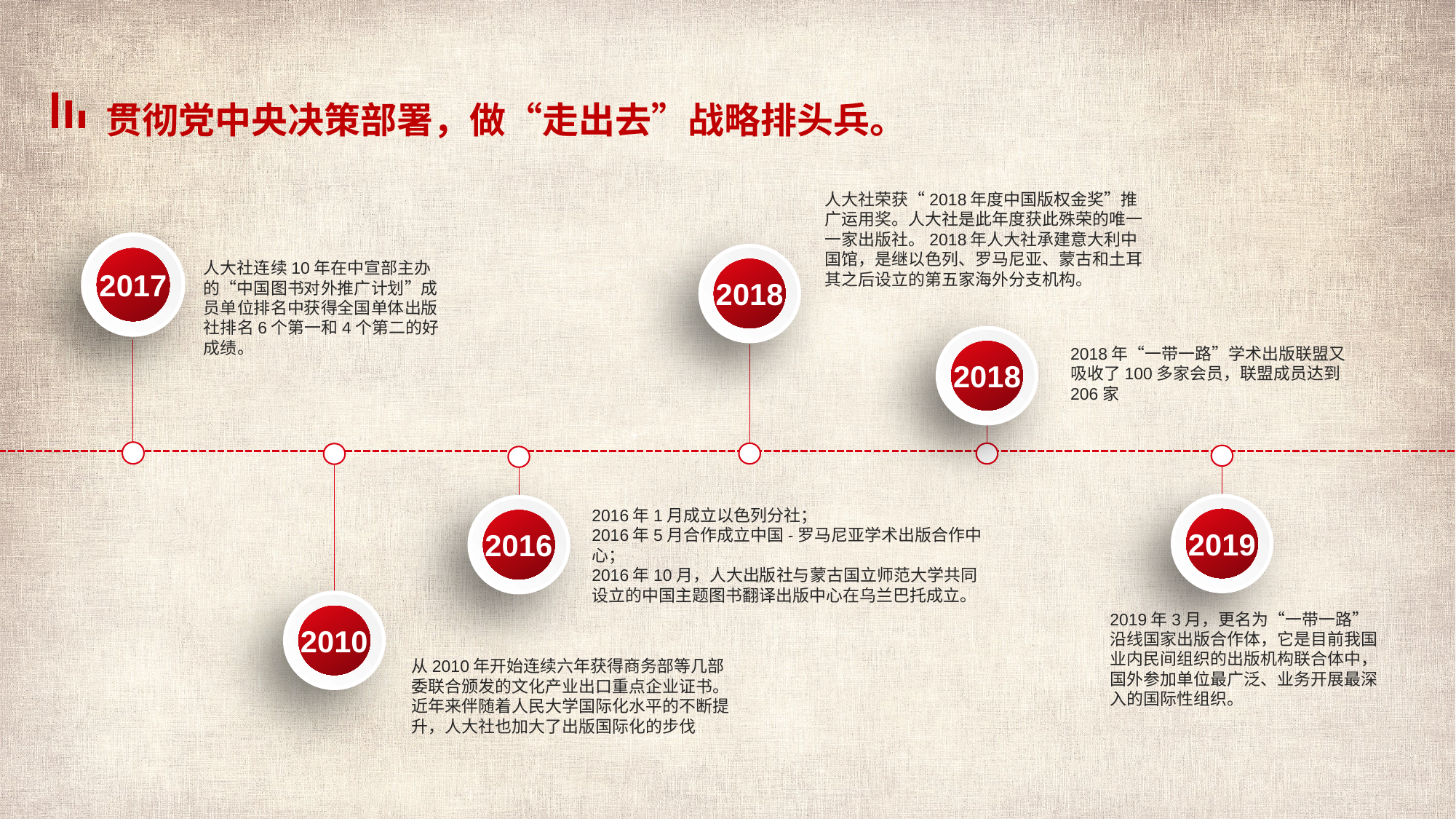

贯彻党中央决策部署，做“走出去”战略排头兵。
人大社荣获“2018年度中国版权金奖”推广运用奖。人大社是此年度获此殊荣的唯一一家出版社。2018年人大社承建意大利中国馆，是继以色列、罗马尼亚、蒙古和土耳其之后设立的第五家海外分支机构。

2017

2018

人大社连续10年在中宣部主办的“中国图书对外推广计划”成员单位排名中获得全国单体出版社排名6个第一和4个第二的好成绩。

2018

2018年“一带一路”学术出版联盟又吸收了100多家会员，联盟成员达到206家

2010

2019

2016
2016年1月成立以色列分社；
2016年5月合作成立中国-罗马尼亚学术出版合作中心；
2016年10月，人大出版社与蒙古国立师范大学共同设立的中国主题图书翻译出版中心在乌兰巴托成立。
2019年3月，更名为“一带一路”沿线国家出版合作体，它是目前我国业内民间组织的出版机构联合体中，国外参加单位最广泛、业务开展最深入的国际性组织。
从2010年开始连续六年获得商务部等几部委联合颁发的文化产业出口重点企业证书。近年来伴随着人民大学国际化水平的不断提升，人大社也加大了出版国际化的步伐